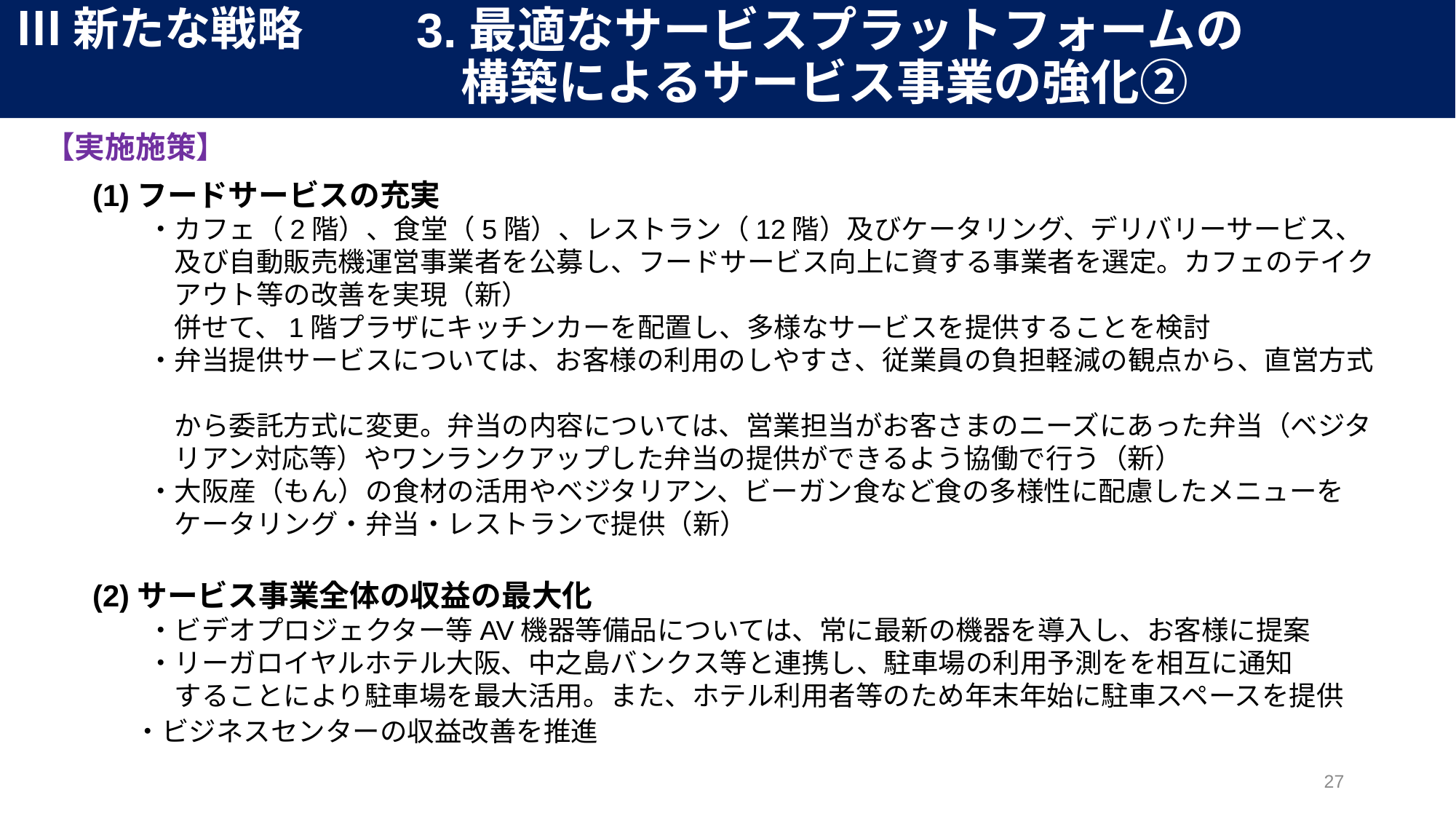

3.最適なサービスプラットフォームの
　　　　構築によるサービス事業の強化②
Ⅲ新たな戦略
【実施施策】
(1)フードサービスの充実
　　・カフェ（2階）、食堂（5階）、レストラン（12階）及びケータリング、デリバリーサービス、
　　　及び自動販売機運営事業者を公募し、フードサービス向上に資する事業者を選定。カフェのテイク
　　　アウト等の改善を実現（新）
　　　併せて、1階プラザにキッチンカーを配置し、多様なサービスを提供することを検討
　　・弁当提供サービスについては、お客様の利用のしやすさ、従業員の負担軽減の観点から、直営方式
　　　から委託方式に変更。弁当の内容については、営業担当がお客さまのニーズにあった弁当（ベジタ
　　　リアン対応等）やワンランクアップした弁当の提供ができるよう協働で行う（新）
　　・大阪産（もん）の食材の活用やベジタリアン、ビーガン食など食の多様性に配慮したメニューを
　　　ケータリング・弁当・レストランで提供（新）

(2)サービス事業全体の収益の最大化
　　・ビデオプロジェクター等AV機器等備品については、常に最新の機器を導入し、お客様に提案
　　・リーガロイヤルホテル大阪、中之島バンクス等と連携し、駐車場の利用予測をを相互に通知
　　　することにより駐車場を最大活用。また、ホテル利用者等のため年末年始に駐車スペースを提供
     ・ビジネスセンターの収益改善を推進

27